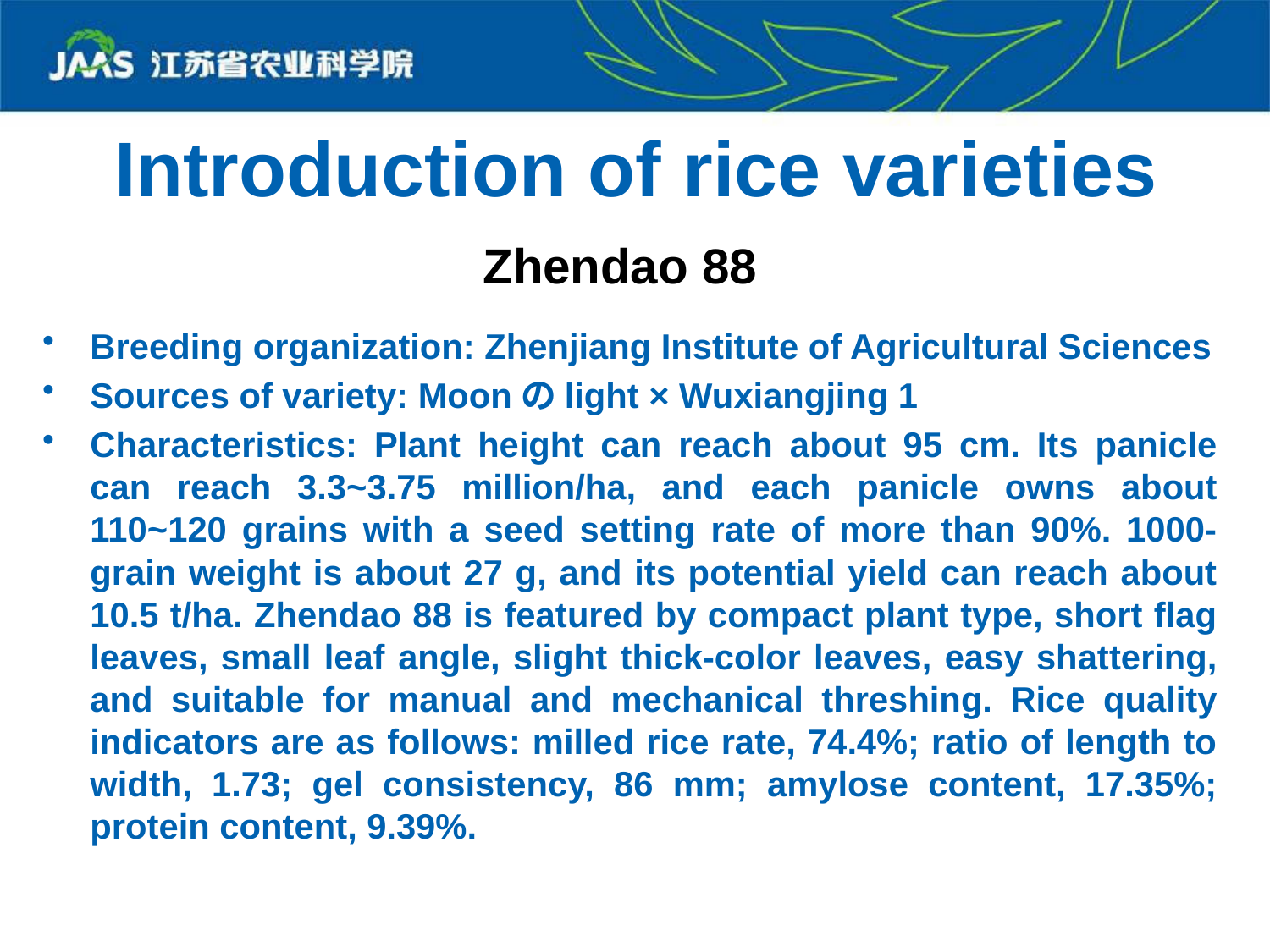

# Introduction of rice varieties
Zhendao 88
Breeding organization: Zhenjiang Institute of Agricultural Sciences
Sources of variety: Moonのlight × Wuxiangjing 1
Characteristics: Plant height can reach about 95 cm. Its panicle can reach 3.3~3.75 million/ha, and each panicle owns about 110~120 grains with a seed setting rate of more than 90%. 1000-grain weight is about 27 g, and its potential yield can reach about 10.5 t/ha. Zhendao 88 is featured by compact plant type, short flag leaves, small leaf angle, slight thick-color leaves, easy shattering, and suitable for manual and mechanical threshing. Rice quality indicators are as follows: milled rice rate, 74.4%; ratio of length to width, 1.73; gel consistency, 86 mm; amylose content, 17.35%; protein content, 9.39%.